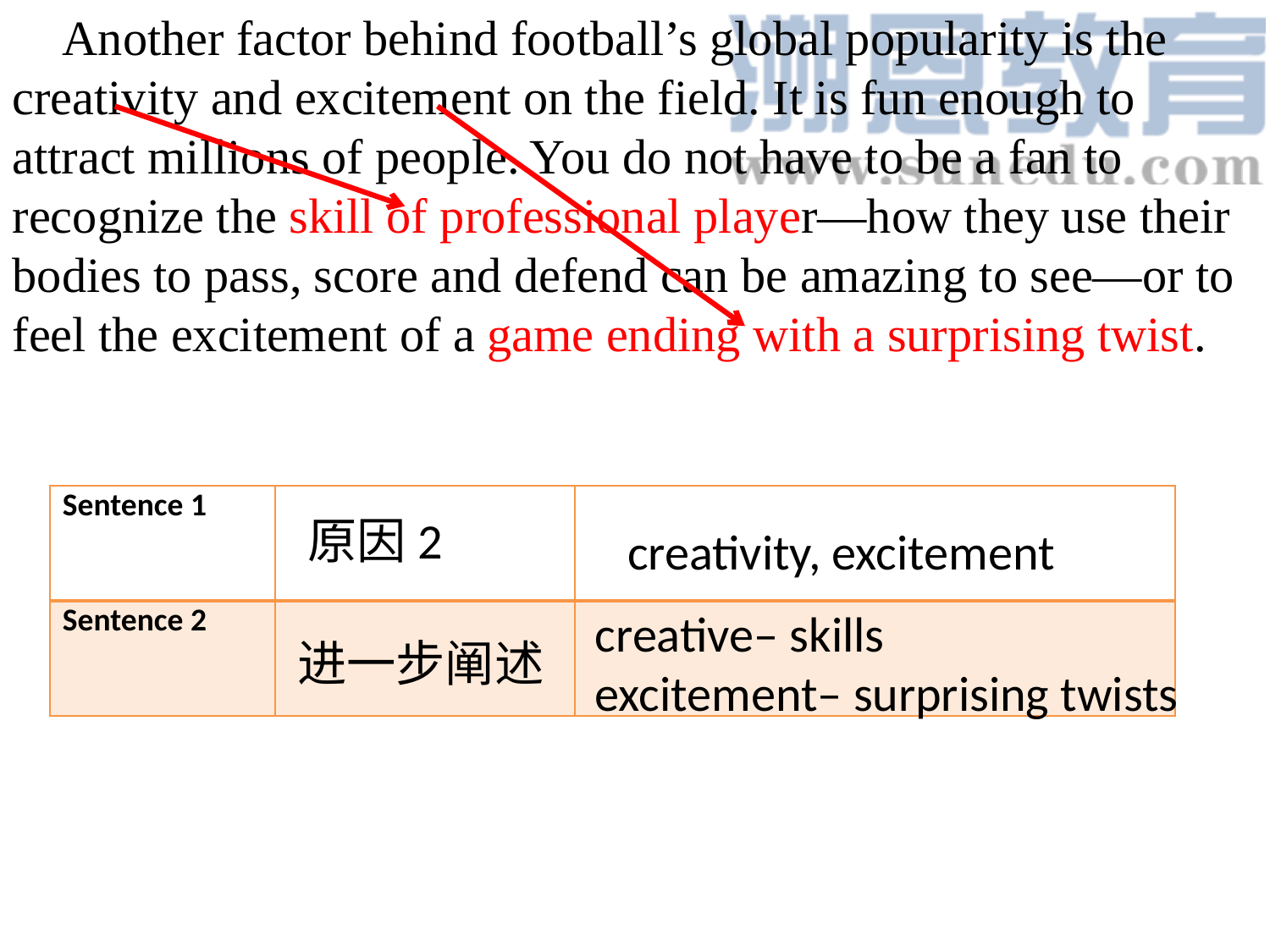

Another factor behind football’s global popularity is the creativity and excitement on the field. It is fun enough to attract millions of people. You do not have to be a fan to recognize the skill of professional player—how they use their bodies to pass, score and defend can be amazing to see—or to feel the excitement of a game ending with a surprising twist.
| Sentence 1 |  |  |
| --- | --- | --- |
| Sentence 2 |  |  |
原因2
creativity, excitement
creative– skills
excitement– surprising twists
进一步阐述